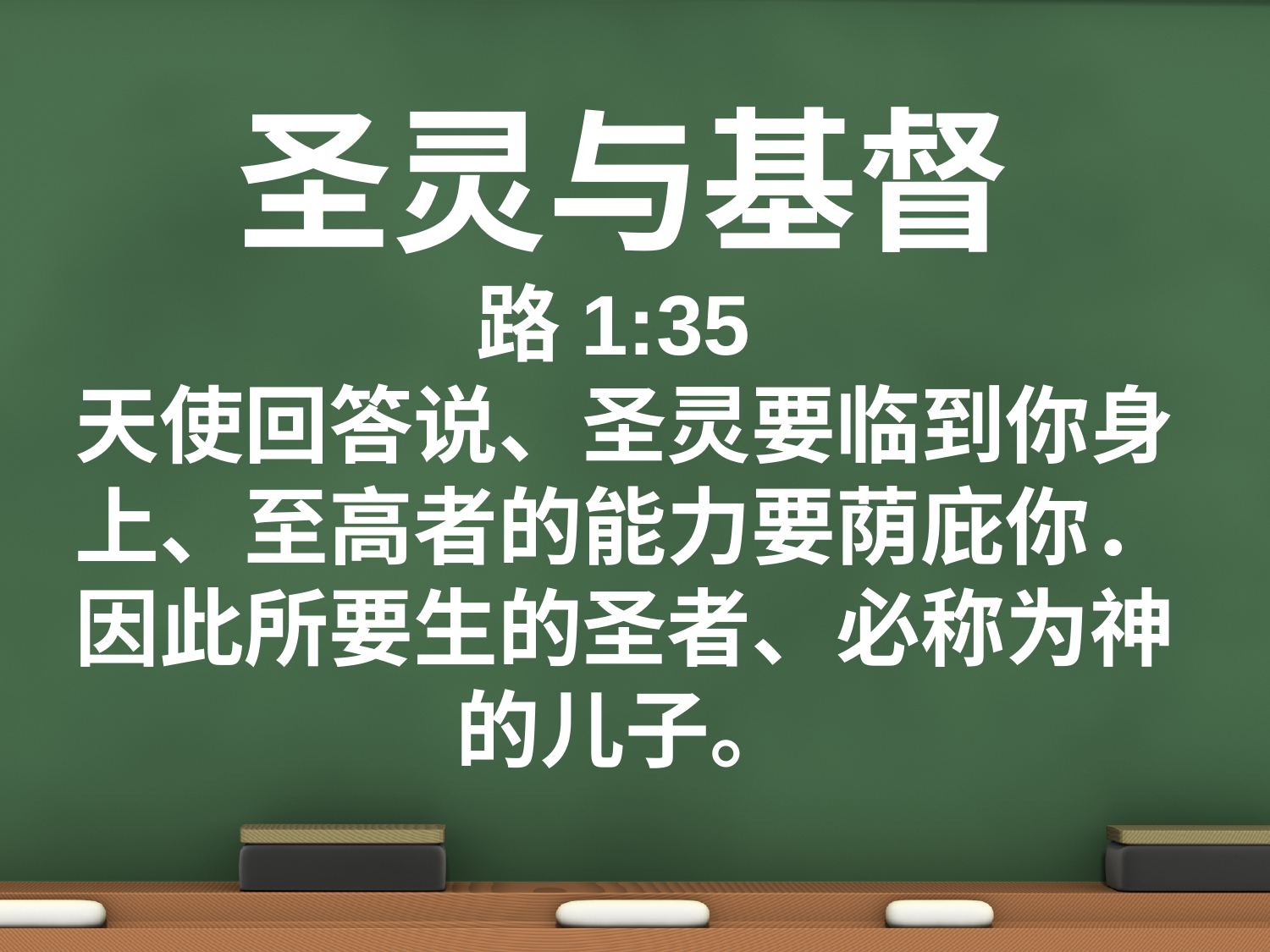

圣灵与基督
路1:35
天使回答说、圣灵要临到你身上、至高者的能力要荫庇你．因此所要生的圣者、必称为神的儿子。